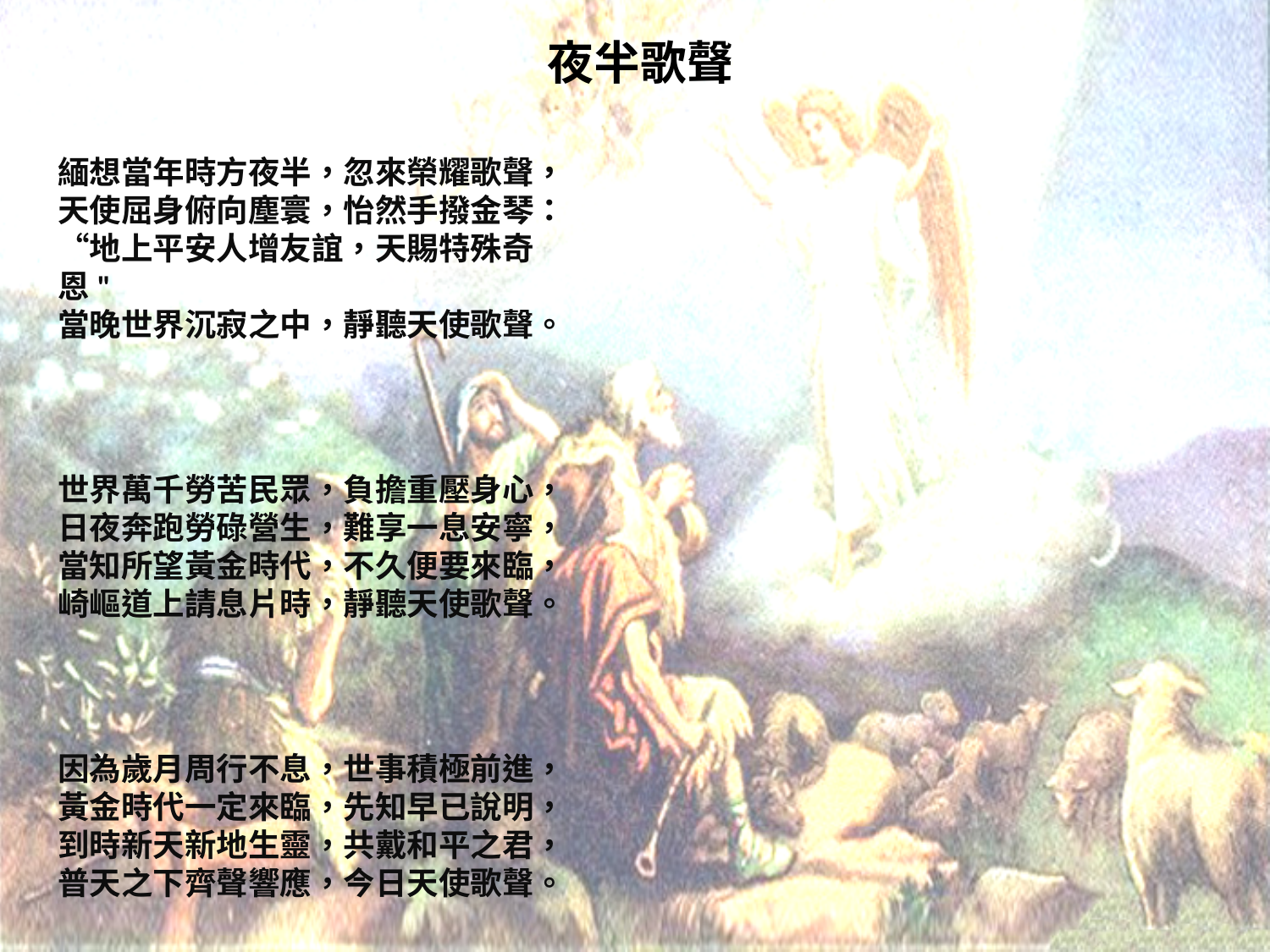

# 夜半歌聲
緬想當年時方夜半，忽來榮耀歌聲，
天使屈身俯向塵寰，怡然手撥金琴：
“地上平安人增友誼，天賜特殊奇恩"
當晚世界沉寂之中，靜聽天使歌聲。

世界萬千勞苦民眾，負擔重壓身心，
日夜奔跑勞碌營生，難享一息安寧，
當知所望黃金時代，不久便要來臨，
崎嶇道上請息片時，靜聽天使歌聲。

因為歲月周行不息，世事積極前進，
黃金時代一定來臨，先知早已說明，
到時新天新地生靈，共戴和平之君，
普天之下齊聲響應，今日天使歌聲。